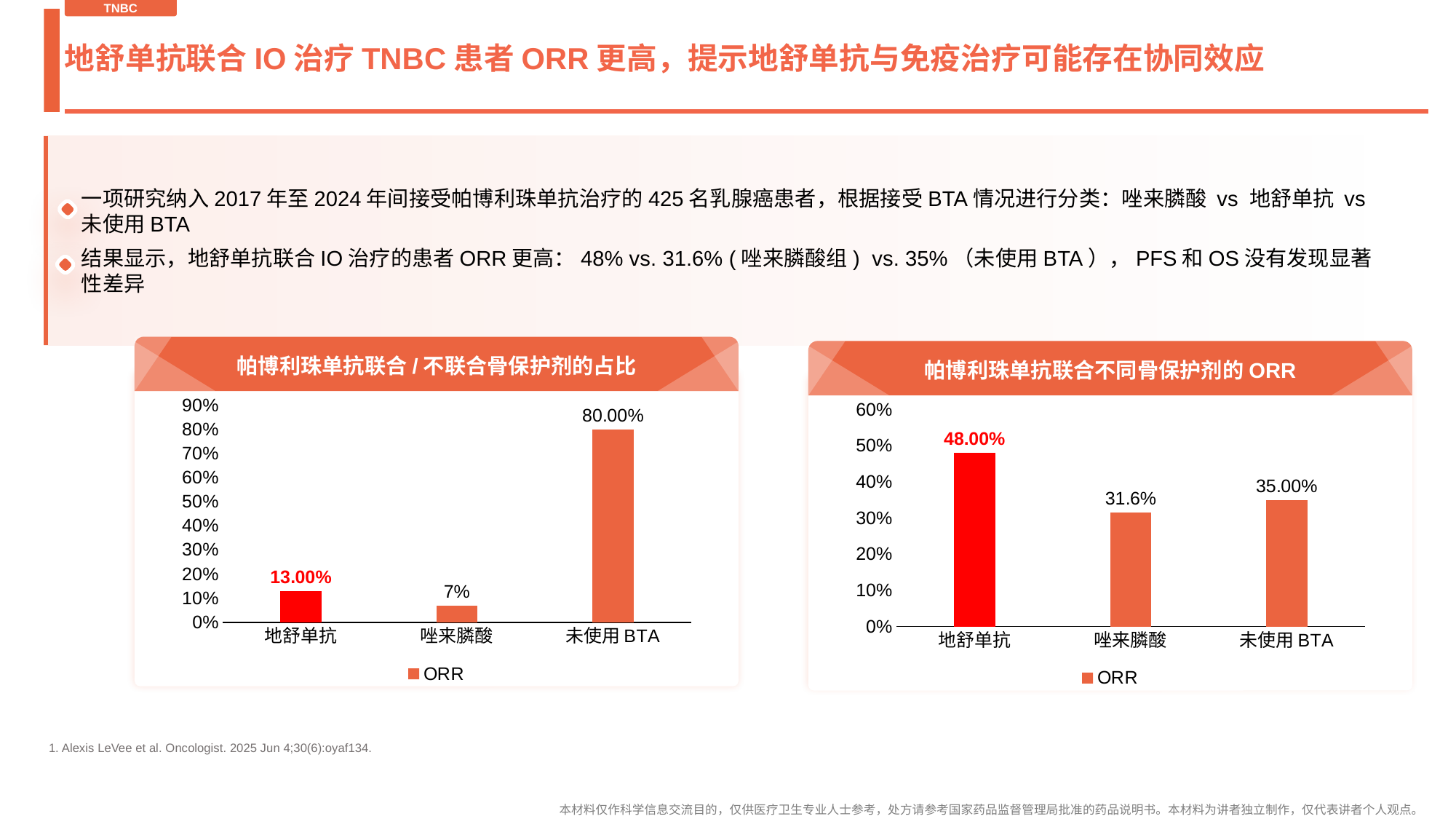

TNBC
# 地舒单抗联合IO治疗TNBC患者ORR更高，提示地舒单抗与免疫治疗可能存在协同效应
一项研究纳入2017年至2024年间接受帕博利珠单抗治疗的425名乳腺癌患者，根据接受BTA情况进行分类：唑来膦酸 vs 地舒单抗 vs 未使用BTA
结果显示，地舒单抗联合IO治疗的患者ORR更高：48% vs. 31.6% (唑来膦酸组)  vs. 35%（未使用BTA），PFS和OS没有发现显著性差异

帕博利珠单抗联合/不联合骨保护剂的占比

### Chart

| Category | ORR |
|---|---|
| 地舒单抗 | 0.13 |
| 唑来膦酸 | 0.07 |
| 未使用BTA | 0.8 |

帕博利珠单抗联合不同骨保护剂的ORR

### Chart

| Category | ORR |
|---|---|
| 地舒单抗 | 0.48 |
| 唑来膦酸 | 0.316 |
| 未使用BTA | 0.35 |
Alexis LeVee et al. Oncologist. 2025 Jun 4;30(6):oyaf134.